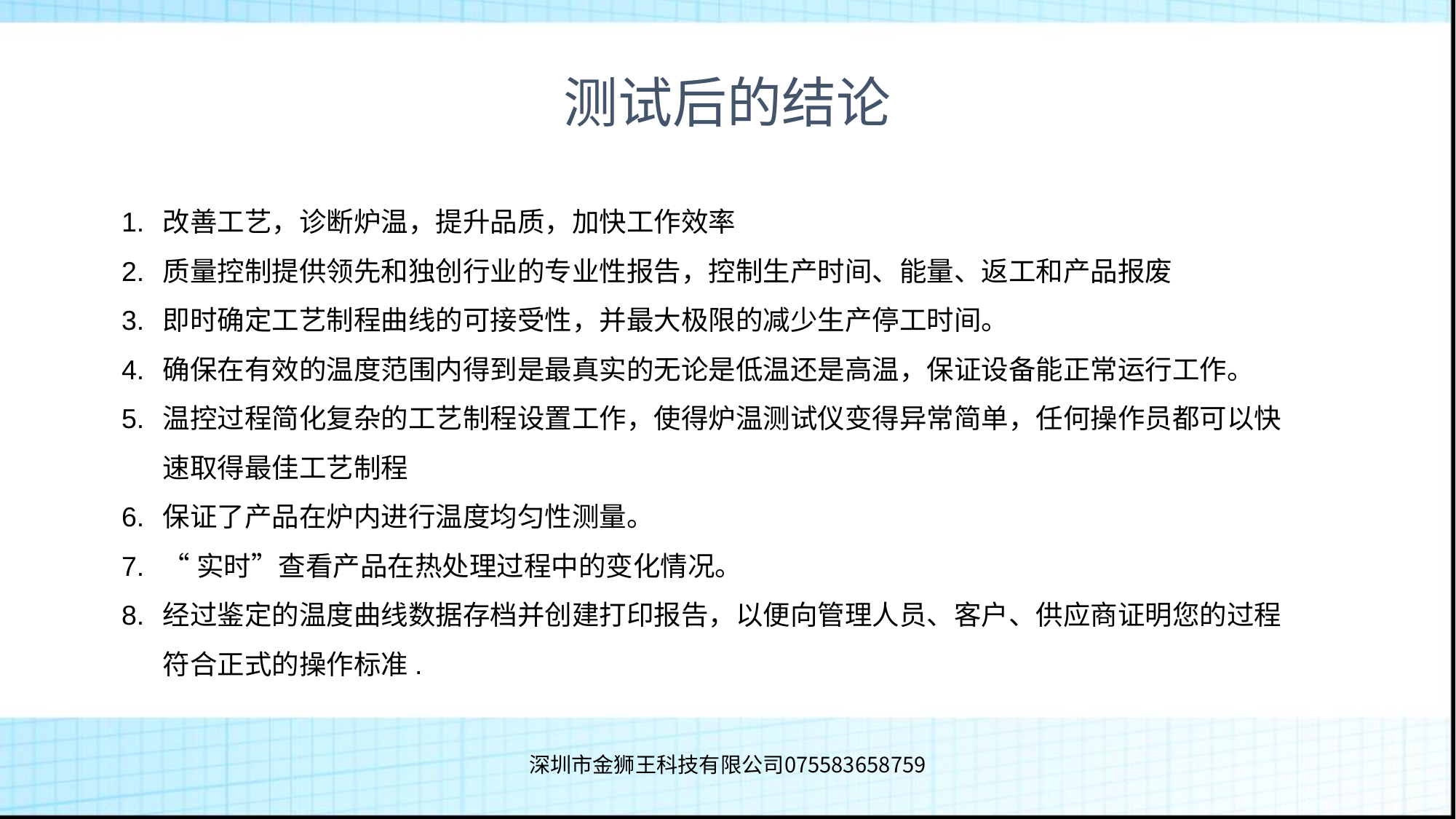

# 测试后的结论
改善工艺，诊断炉温，提升品质，加快工作效率
质量控制提供领先和独创行业的专业性报告，控制生产时间、能量、返工和产品报废
即时确定工艺制程曲线的可接受性，并最大极限的减少生产停工时间。
确保在有效的温度范围内得到是最真实的无论是低温还是高温，保证设备能正常运行工作。
温控过程简化复杂的工艺制程设置工作，使得炉温测试仪变得异常简单，任何操作员都可以快速取得最佳工艺制程
保证了产品在炉内进行温度均匀性测量。
“实时”查看产品在热处理过程中的变化情况。
经过鉴定的温度曲线数据存档并创建打印报告，以便向管理人员、客户、供应商证明您的过程符合正式的操作标准.

深圳市金狮王科技有限公司075583658759
8